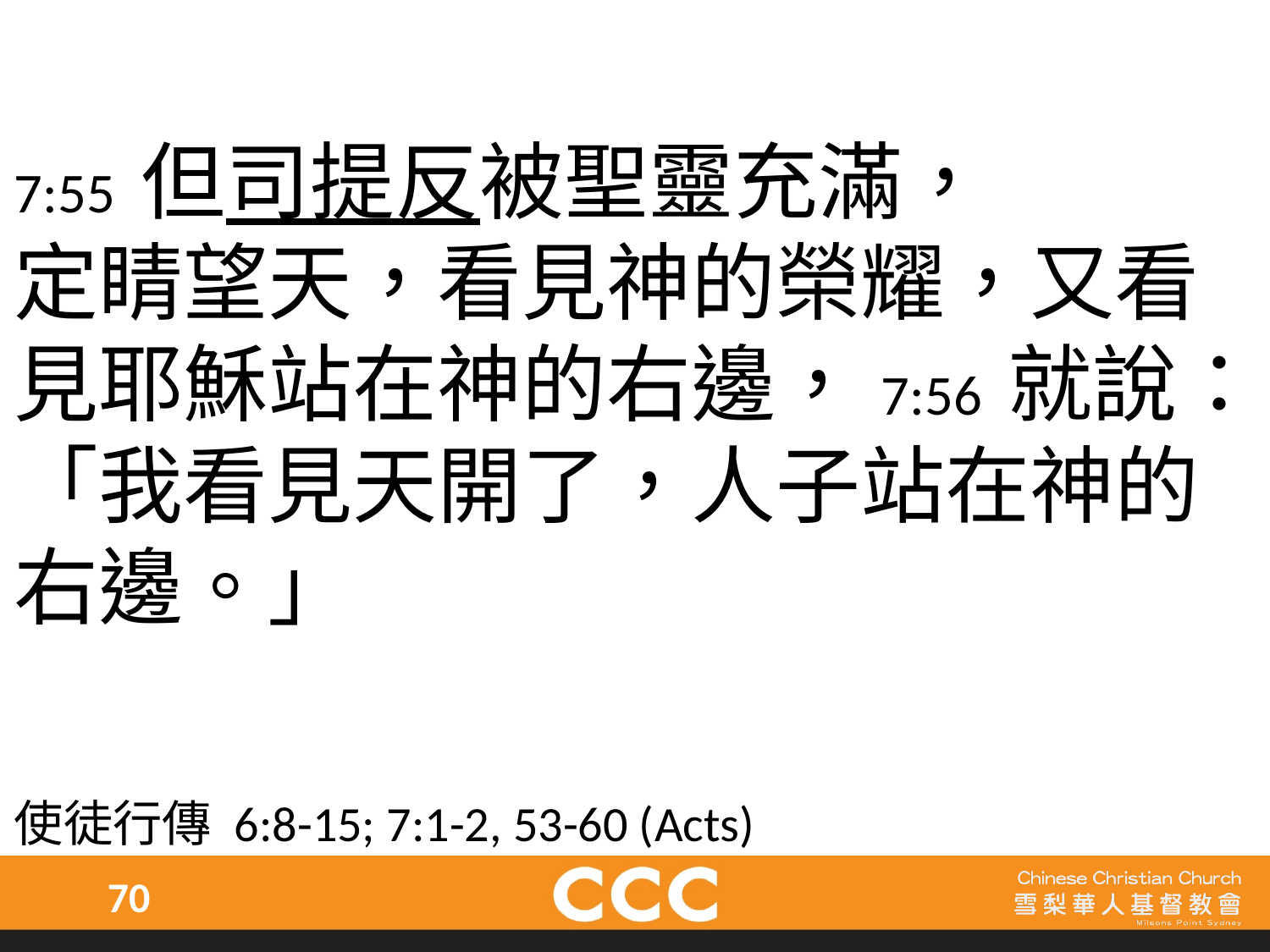

7:55 但司提反被聖靈充滿，
定睛望天，看見神的榮耀，又看見耶穌站在神的右邊，7:56 就說：「我看見天開了，人子站在神的右邊。」

使徒行傳 6:8-15; 7:1-2, 53-60 (Acts)
70